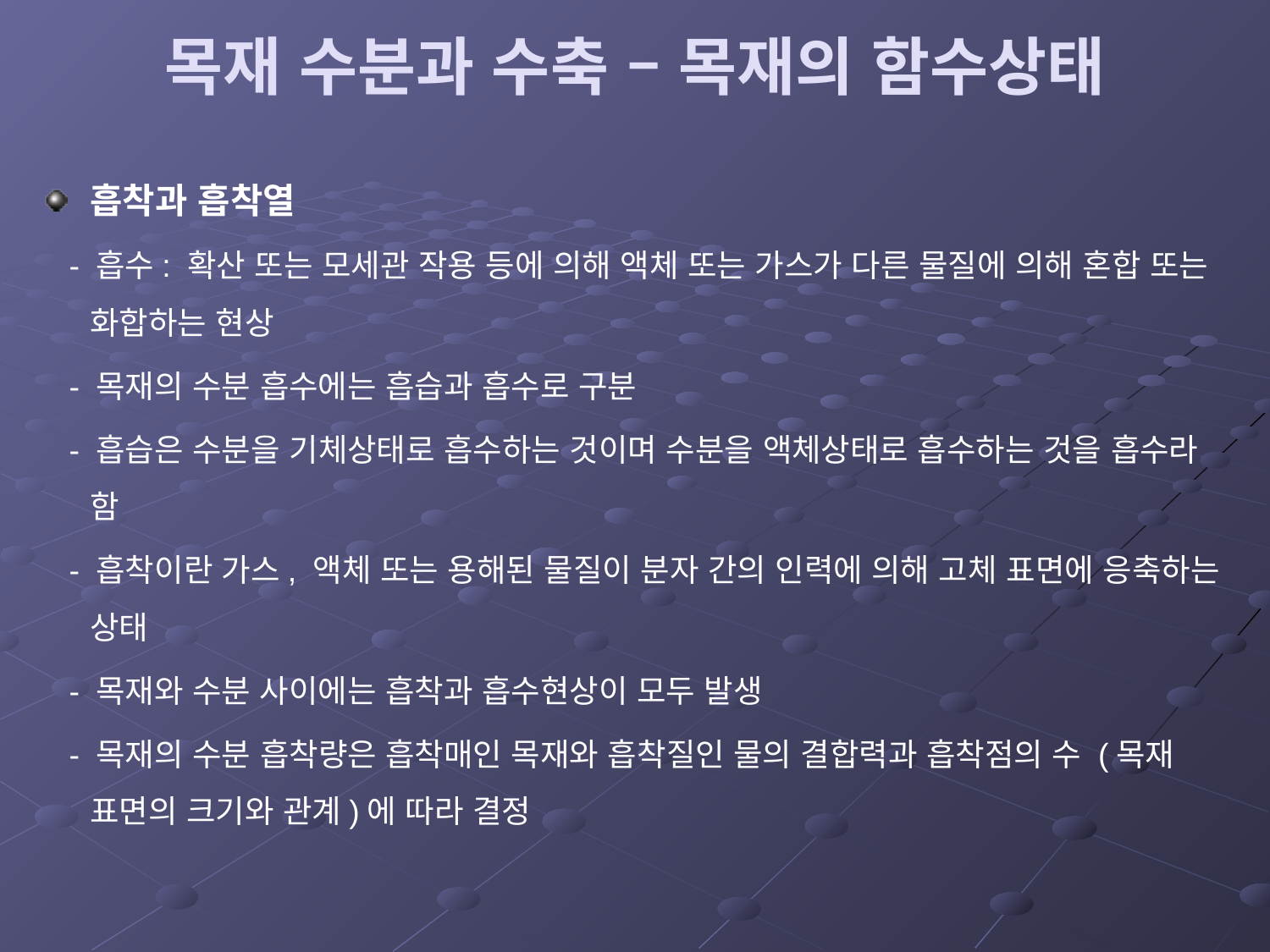

# 목재 수분과 수축 – 목재의 함수상태
흡착과 흡착열
   - 흡수: 확산 또는 모세관 작용 등에 의해 액체 또는 가스가 다른 물질에 의해 혼합 또는 화합하는 현상
   - 목재의 수분 흡수에는 흡습과 흡수로 구분
   - 흡습은 수분을 기체상태로 흡수하는 것이며 수분을 액체상태로 흡수하는 것을 흡수라 함
   - 흡착이란 가스, 액체 또는 용해된 물질이 분자 간의 인력에 의해 고체 표면에 응축하는 상태
   - 목재와 수분 사이에는 흡착과 흡수현상이 모두 발생
   - 목재의 수분 흡착량은 흡착매인 목재와 흡착질인 물의 결합력과 흡착점의 수 (목재 표면의 크기와 관계)에 따라 결정